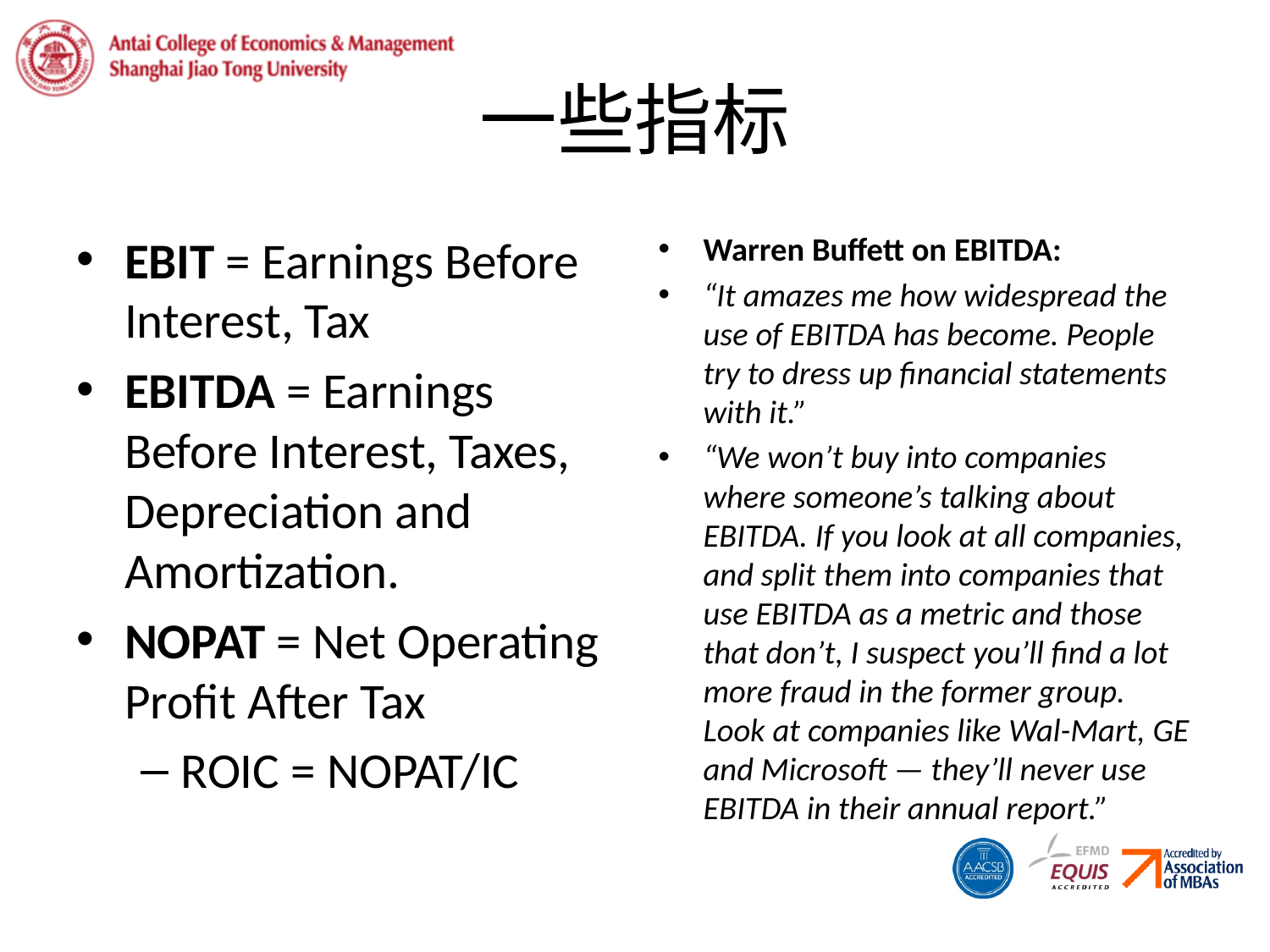

# 一些指标
EBIT = Earnings Before Interest, Tax
EBITDA = Earnings Before Interest, Taxes, Depreciation and Amortization.
NOPAT = Net Operating Profit After Tax
ROIC = NOPAT/IC

Warren Buffett on EBITDA:
“It amazes me how widespread the use of EBITDA has become. People try to dress up financial statements with it.”
“We won’t buy into companies where someone’s talking about EBITDA. If you look at all companies, and split them into companies that use EBITDA as a metric and those that don’t, I suspect you’ll find a lot more fraud in the former group. Look at companies like Wal-Mart, GE and Microsoft — they’ll never use EBITDA in their annual report.”